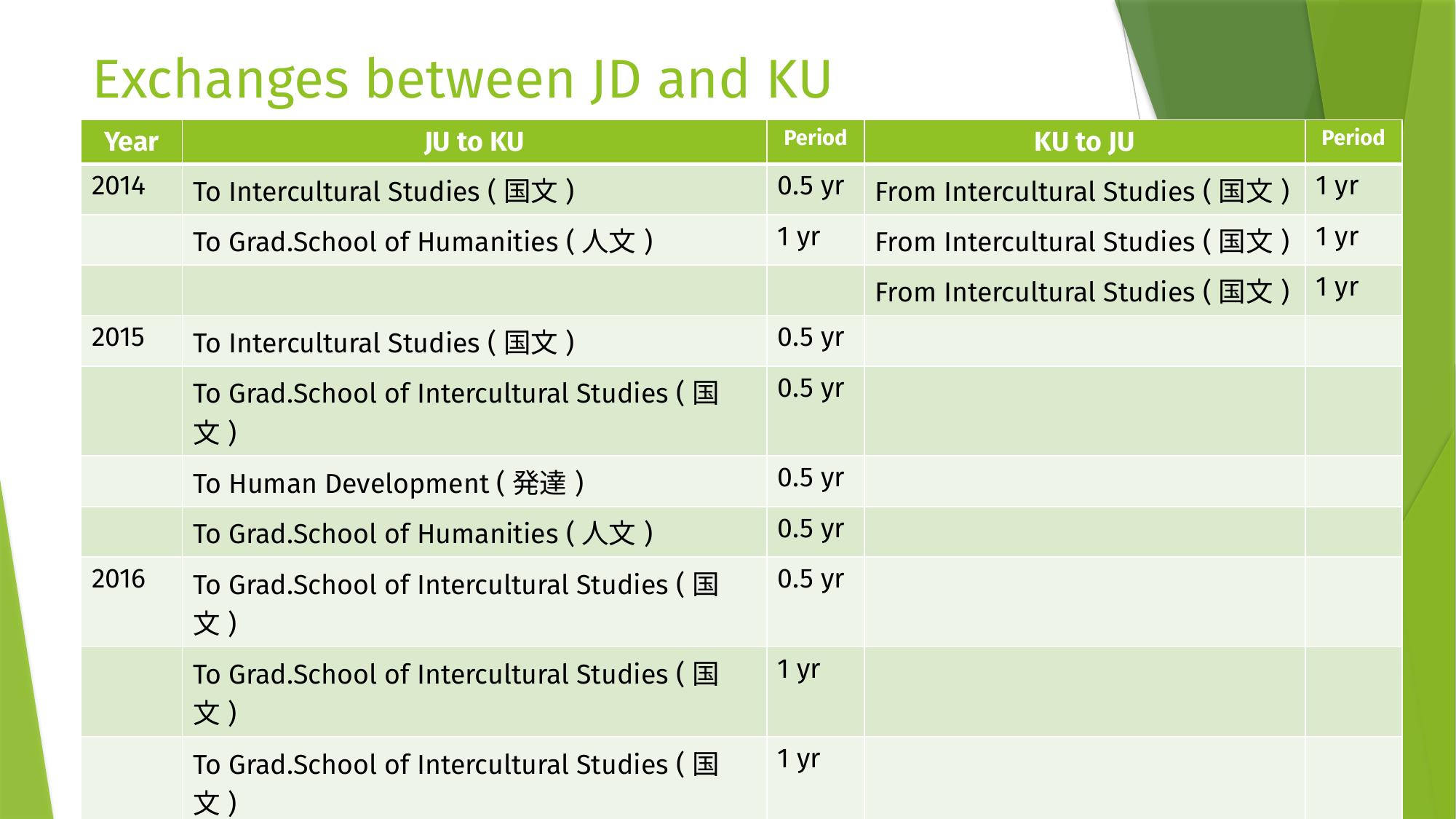

# Exchanges between JD and KU
| Year | JU to KU | Period | KU to JU | Period |
| --- | --- | --- | --- | --- |
| 2014 | To Intercultural Studies (国文) | 0.5 yr | From Intercultural Studies (国文) | 1 yr |
|  | To Grad.School of Humanities (人文) | 1 yr | From Intercultural Studies (国文) | 1 yr |
|  |  |  | From Intercultural Studies (国文) | 1 yr |
| 2015 | To Intercultural Studies (国文) | 0.5 yr |  |  |
|  | To Grad.School of Intercultural Studies (国文) | 0.5 yr |  |  |
|  | To Human Development (発達) | 0.5 yr |  |  |
|  | To Grad.School of Humanities (人文) | 0.5 yr |  |  |
| 2016 | To Grad.School of Intercultural Studies (国文) | 0.5 yr |  |  |
|  | To Grad.School of Intercultural Studies (国文) | 1 yr |  |  |
|  | To Grad.School of Intercultural Studies (国文) | 1 yr |  |  |
|  | To Grad.School of Intercultural Studies (国文) <Erasmus+> | 0.5 yr | From Grad.School of Humanities (人文) <Erasmus+> | 0.5 yr |
|  | To Grad.School of Humanities (人文) <Erasmus+> | 0.5 yr |  |  |